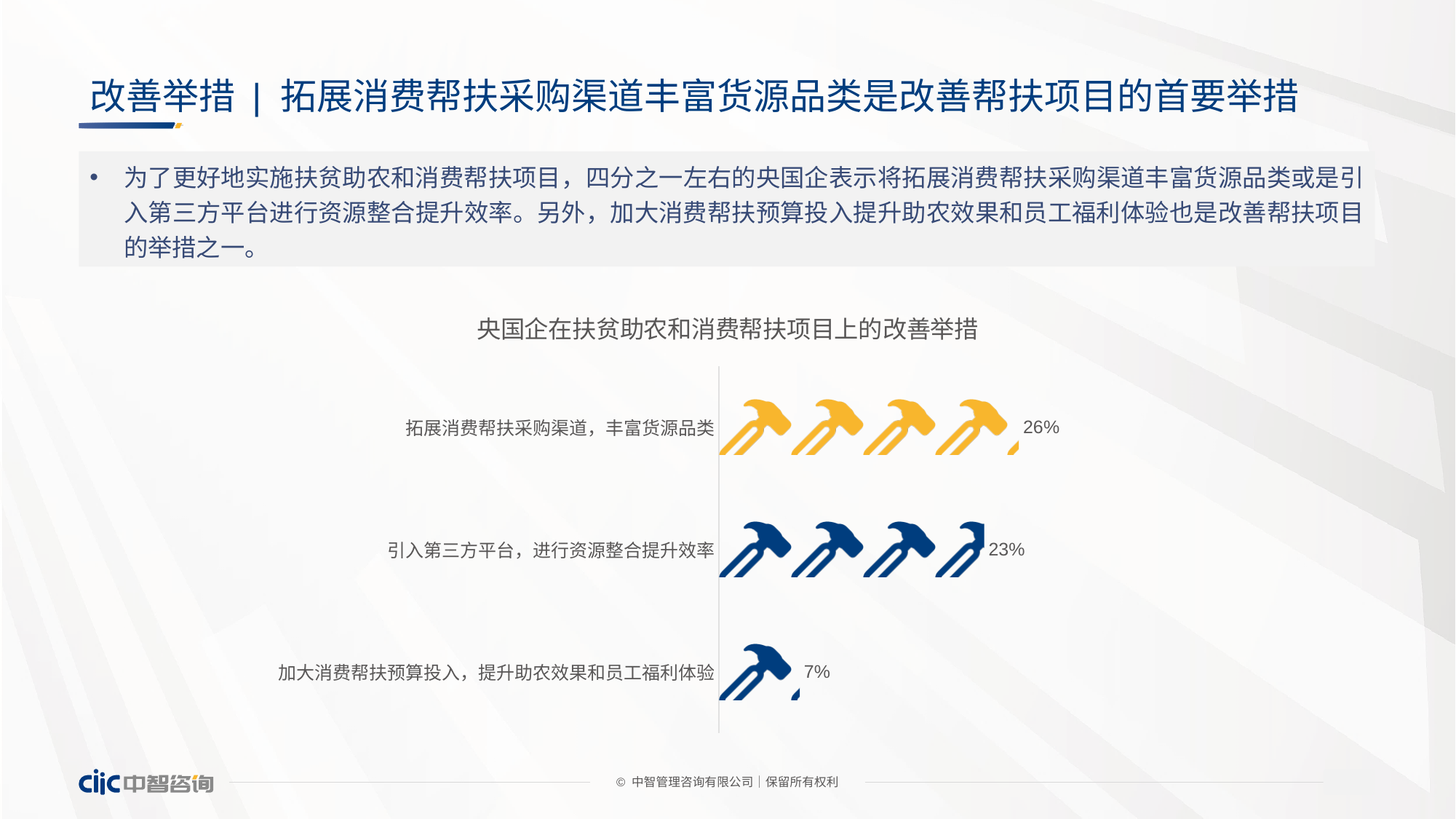

# 改善举措 | 拓展消费帮扶采购渠道丰富货源品类是改善帮扶项目的首要举措
为了更好地实施扶贫助农和消费帮扶项目，四分之一左右的央国企表示将拓展消费帮扶采购渠道丰富货源品类或是引入第三方平台进行资源整合提升效率。另外，加大消费帮扶预算投入提升助农效果和员工福利体验也是改善帮扶项目的举措之一。

### Chart: 央国企在扶贫助农和消费帮扶项目上的改善举措

| Category | 占比 |
|---|---|
| 拓展消费帮扶采购渠道，丰富货源品类 | 0.26 |
| 引入第三方平台，进行资源整合提升效率 | 0.23 |
| 加大消费帮扶预算投入，提升助农效果和员工福利体验 | 0.07 |
© 中智管理咨询有限公司│保留所有权利
40